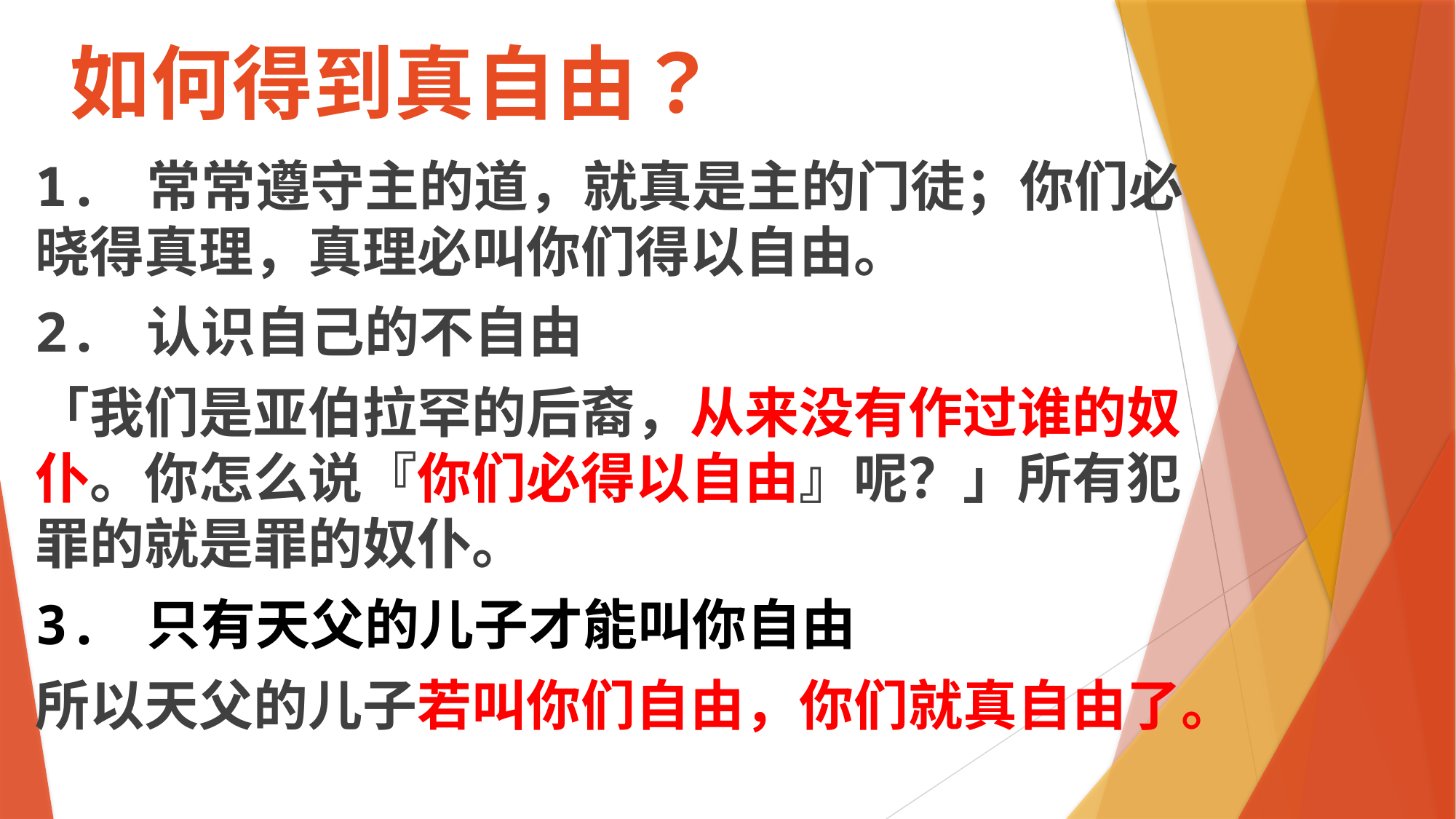

# 如何得到真自由？
1. 常常遵守主的道，就真是主的门徒；你们必晓得真理，真理必叫你们得以自由。
2. 认识自己的不自由
「我们是亚伯拉罕的后裔，从来没有作过谁的奴仆。你怎么说『你们必得以自由』呢？」所有犯罪的就是罪的奴仆。
3. 只有天父的儿子才能叫你自由
所以天父的儿子若叫你们自由，你们就真自由了。